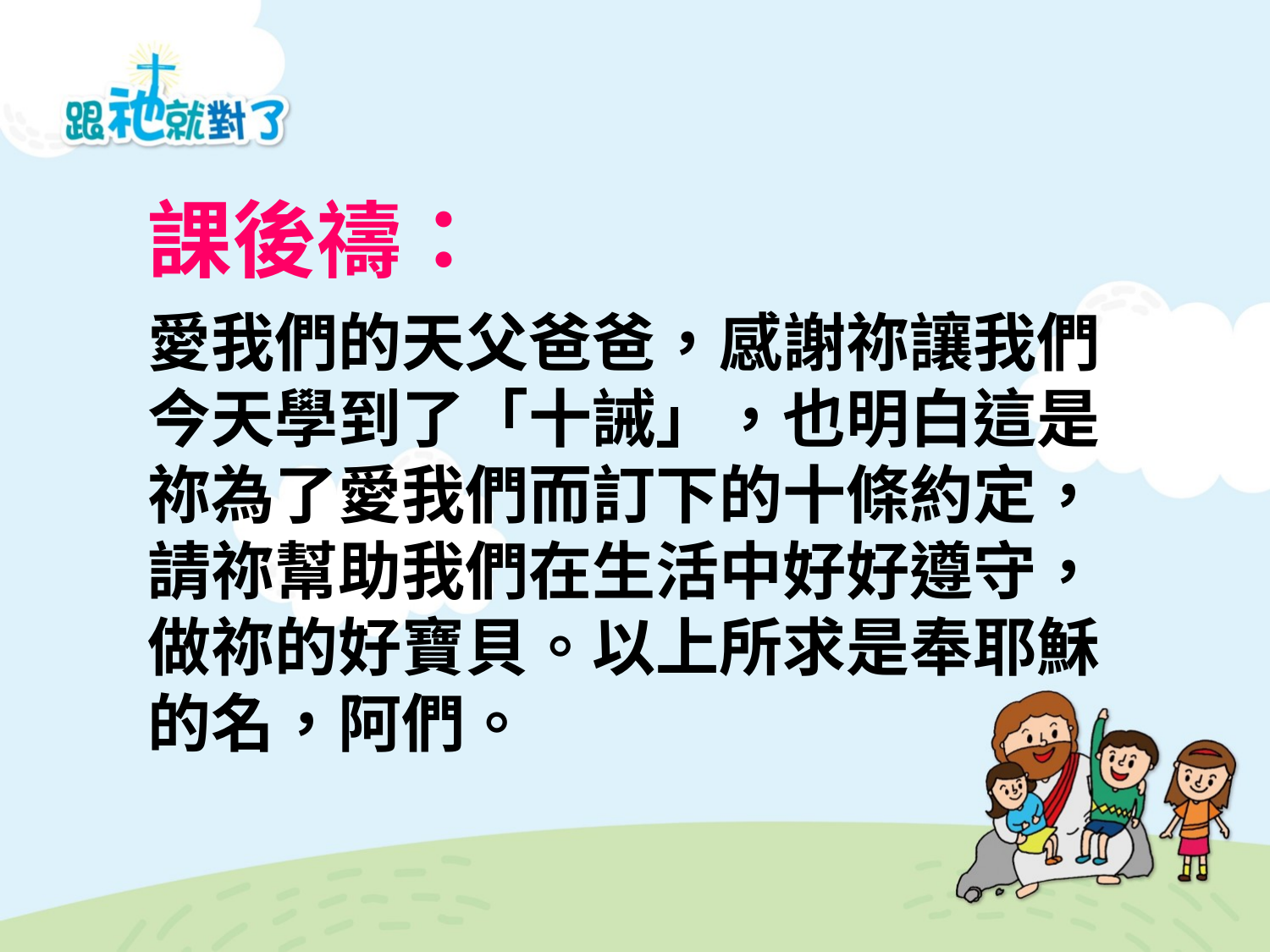

課後禱：
愛我們的天父爸爸，感謝祢讓我們今天學到了「十誡」，也明白這是祢為了愛我們而訂下的十條約定，請祢幫助我們在生活中好好遵守，做祢的好寶貝。以上所求是奉耶穌的名，阿們。